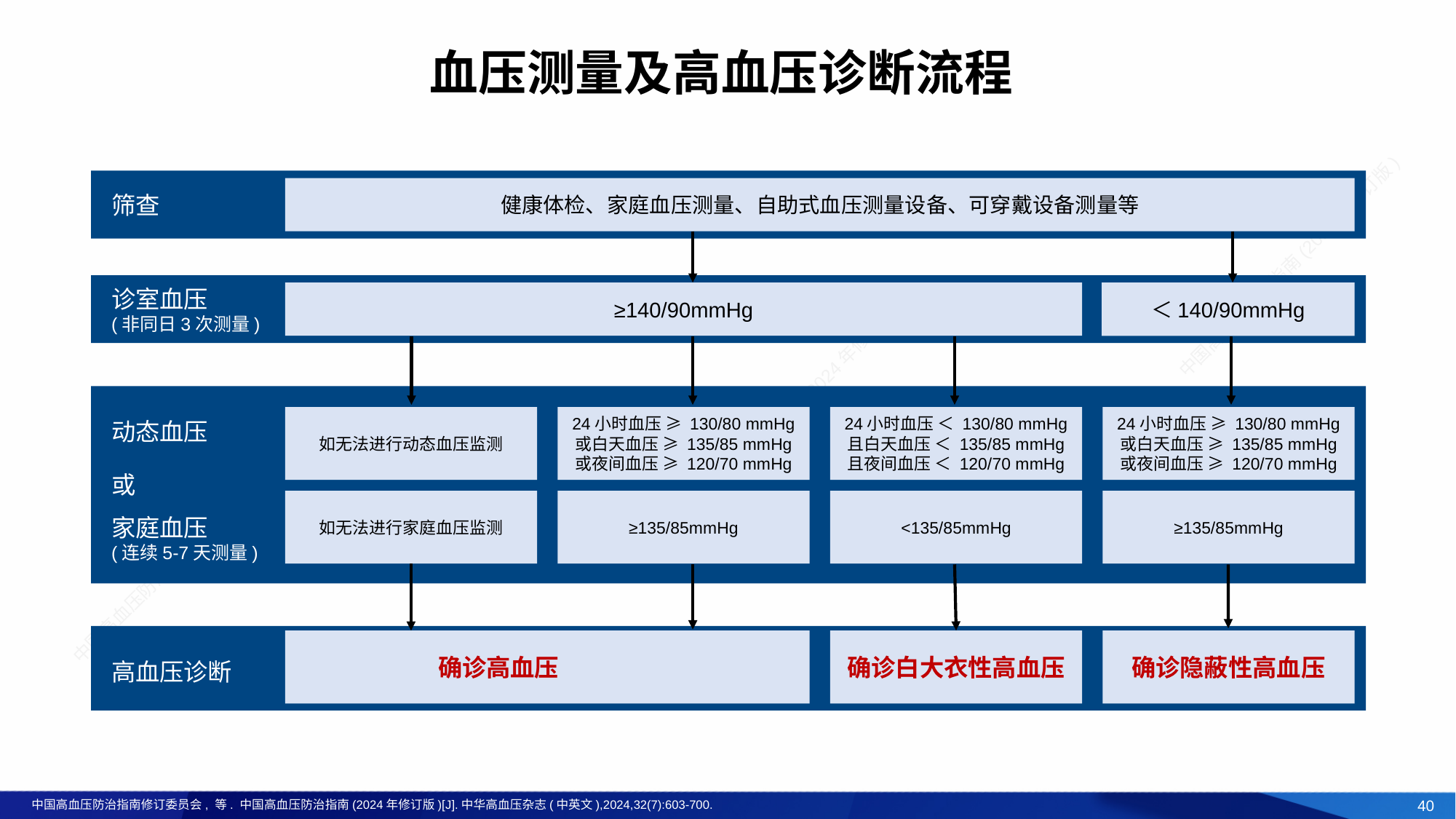

血压测量及高血压诊断流程

筛查
健康体检、家庭血压测量、自助式血压测量设备、可穿戴设备测量等

诊室血压
(非同日3次测量)
≥140/90mmHg
＜140/90mmHg

动态血压
如无法进行动态血压监测
24小时血压 ≥ 130/80 mmHg
或白天血压 ≥ 135/85 mmHg
或夜间血压 ≥ 120/70 mmHg
24小时血压 ＜ 130/80 mmHg
且白天血压 ＜ 135/85 mmHg
且夜间血压 ＜ 120/70 mmHg
24小时血压 ≥ 130/80 mmHg
或白天血压 ≥ 135/85 mmHg
或夜间血压 ≥ 120/70 mmHg
或
如无法进行家庭血压监测
≥135/85mmHg
<135/85mmHg
≥135/85mmHg
家庭血压
(连续5-7天测量)

                         确诊高血压
确诊白大衣性高血压
确诊隐蔽性高血压
高血压诊断